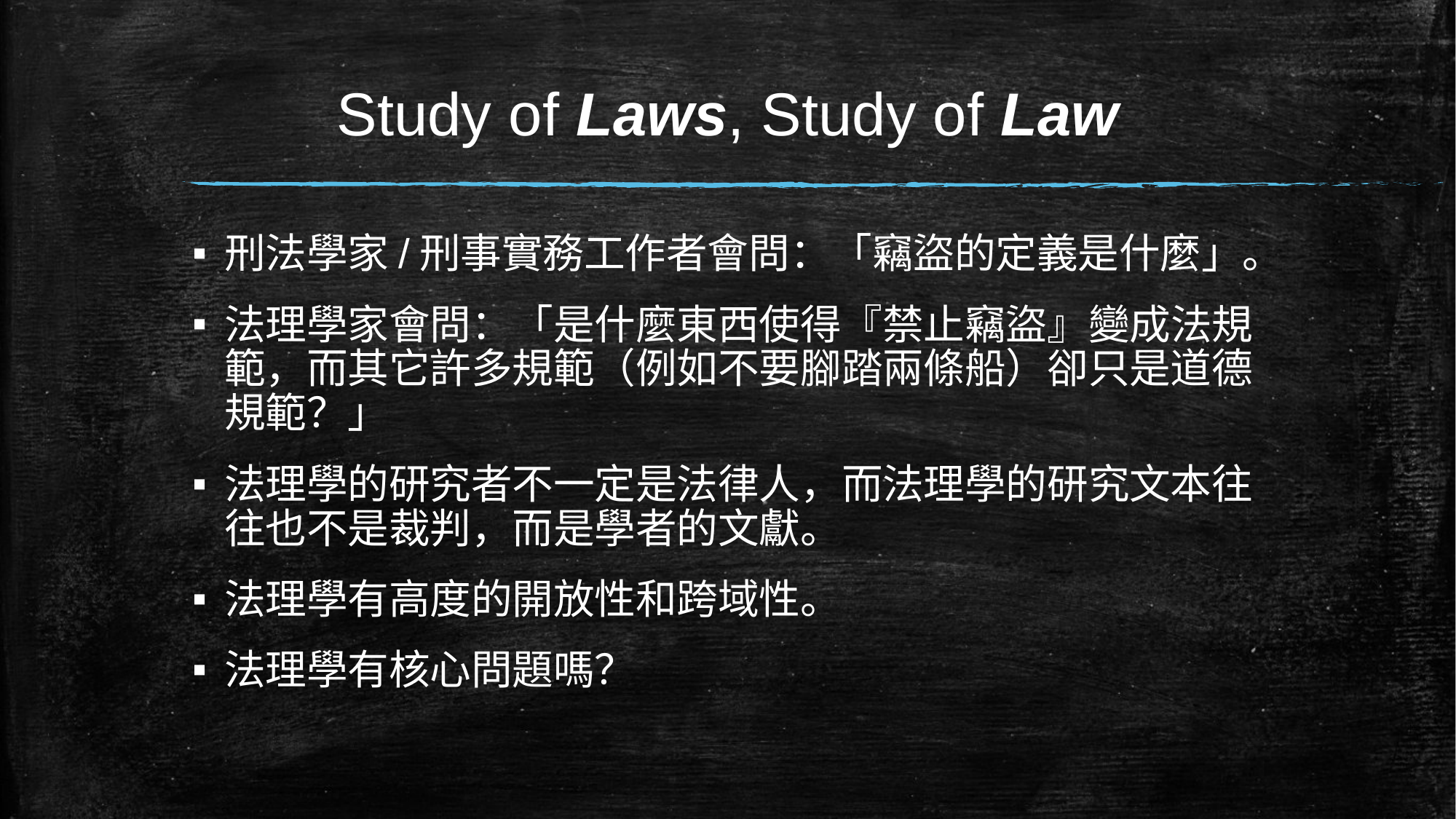

# Study of Laws, Study of Law
刑法學家/刑事實務工作者會問：「竊盜的定義是什麼」。
法理學家會問：「是什麼東西使得『禁止竊盜』變成法規範，而其它許多規範（例如不要腳踏兩條船）卻只是道德規範？」
法理學的研究者不一定是法律人，而法理學的研究文本往往也不是裁判，而是學者的文獻。
法理學有高度的開放性和跨域性。
法理學有核心問題嗎？